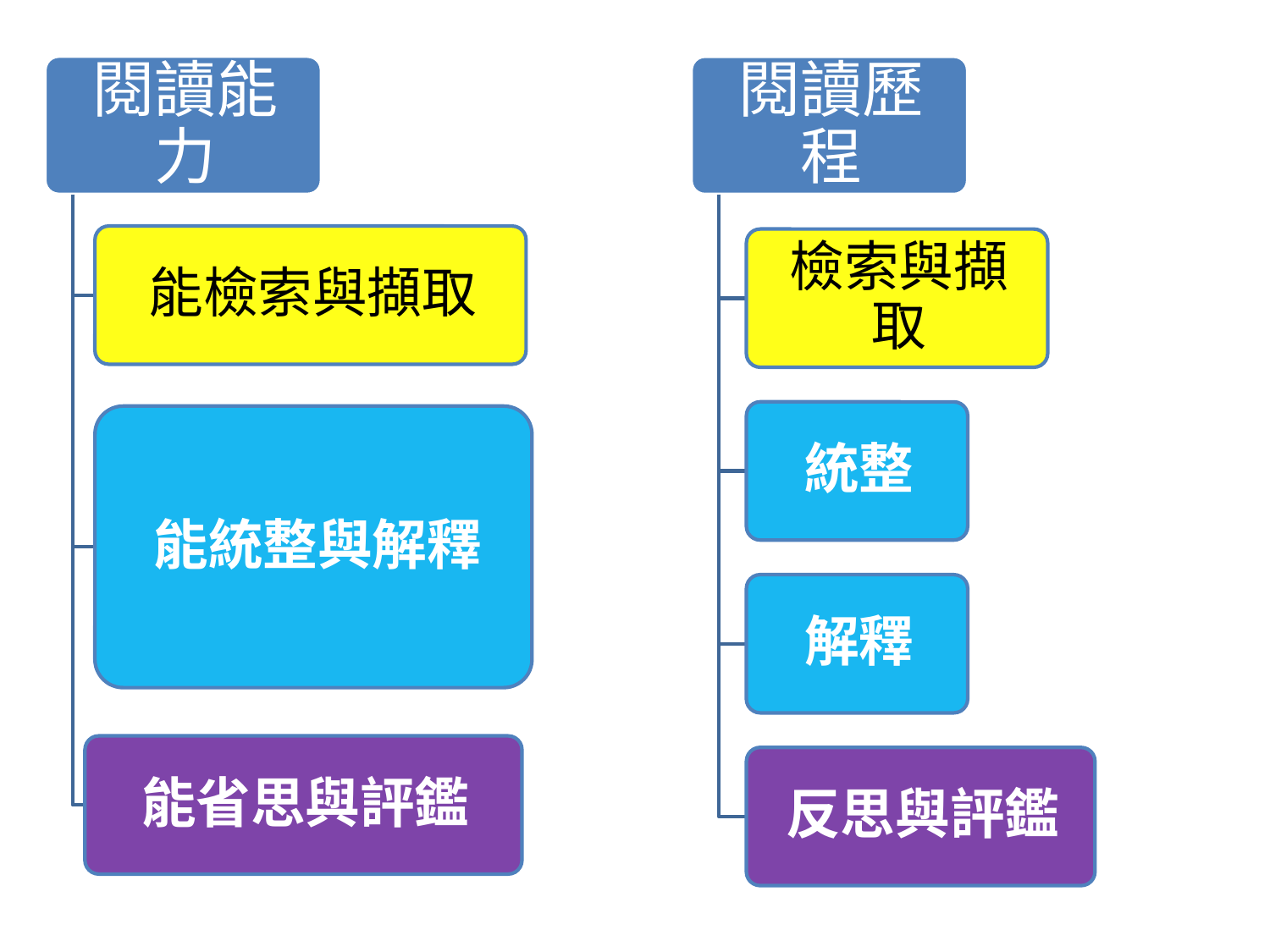

閱讀能力
能檢索與擷取
能統整與解釋
能省思與評鑑
閱讀歷程
檢索與擷取
統整
解釋
反思與評鑑